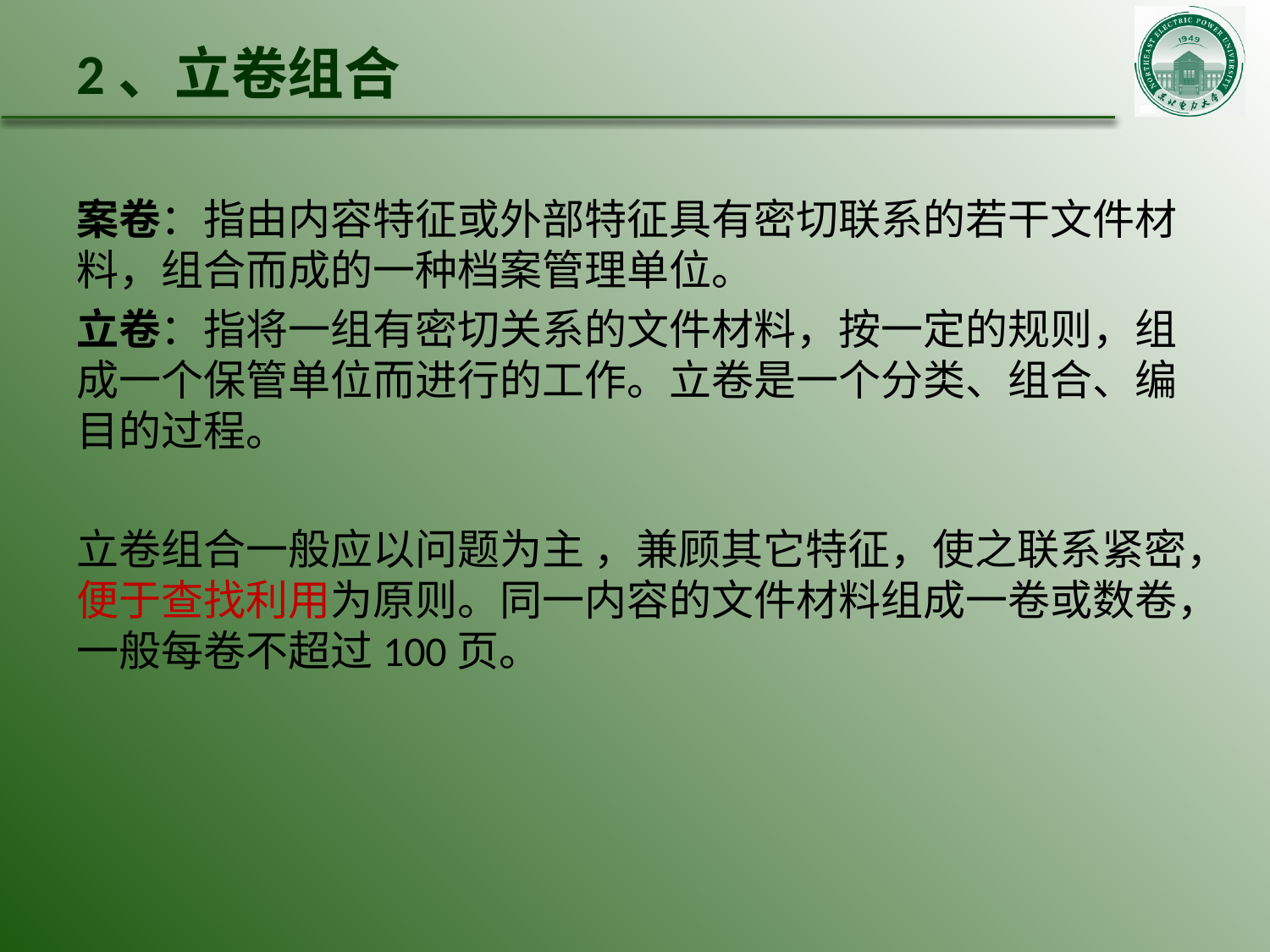

# 2、立卷组合
案卷：指由内容特征或外部特征具有密切联系的若干文件材料，组合而成的一种档案管理单位。
立卷：指将一组有密切关系的文件材料，按一定的规则，组成一个保管单位而进行的工作。立卷是一个分类、组合、编目的过程。

立卷组合一般应以问题为主 ，兼顾其它特征，使之联系紧密，便于查找利用为原则。同一内容的文件材料组成一卷或数卷，一般每卷不超过100页。